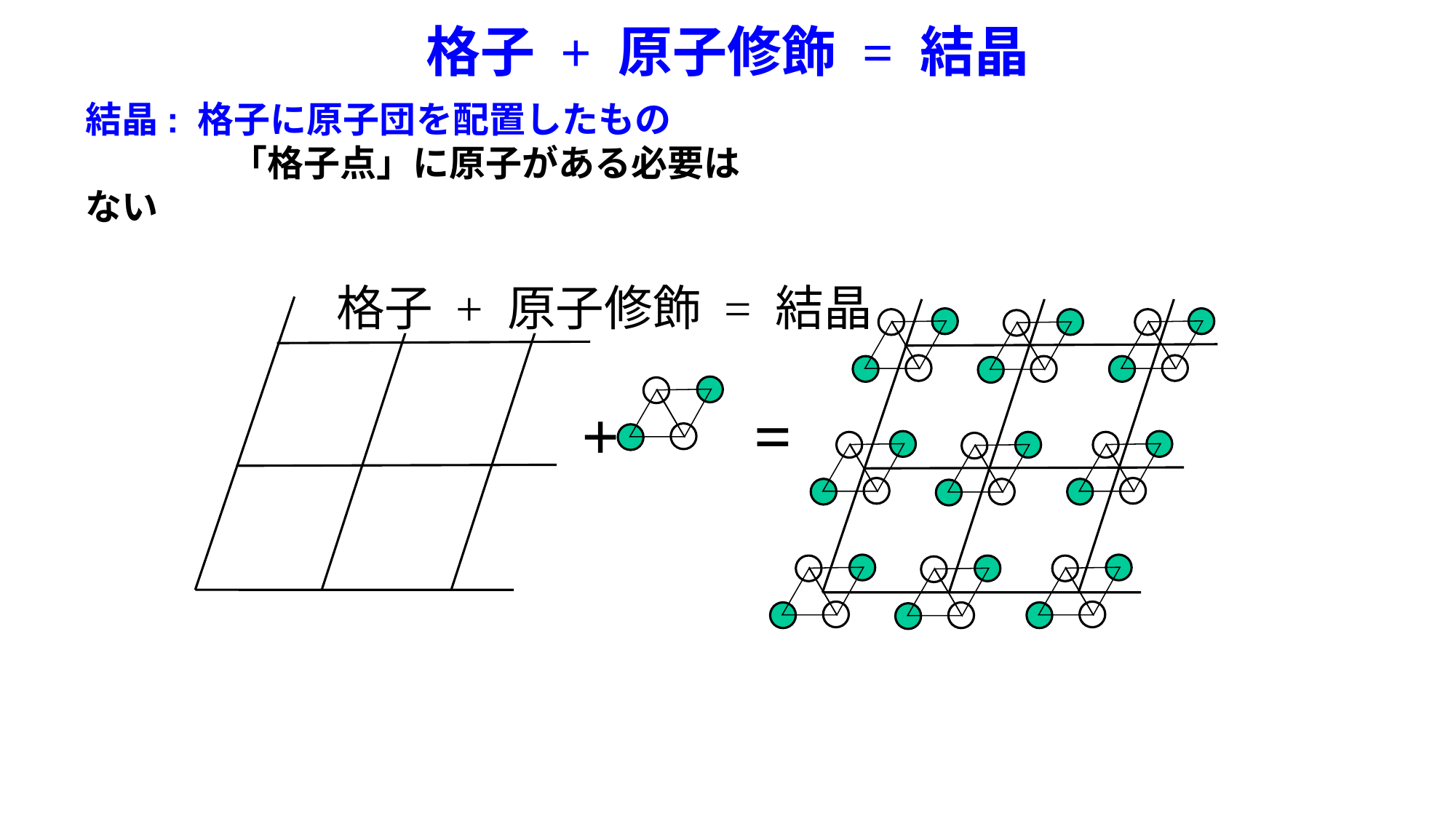

# 格子 + 原子修飾 = 結晶
結晶: 格子に原子団を配置したもの
　　　　「格子点」に原子がある必要はない
格子 + 原子修飾 = 結晶

+
=